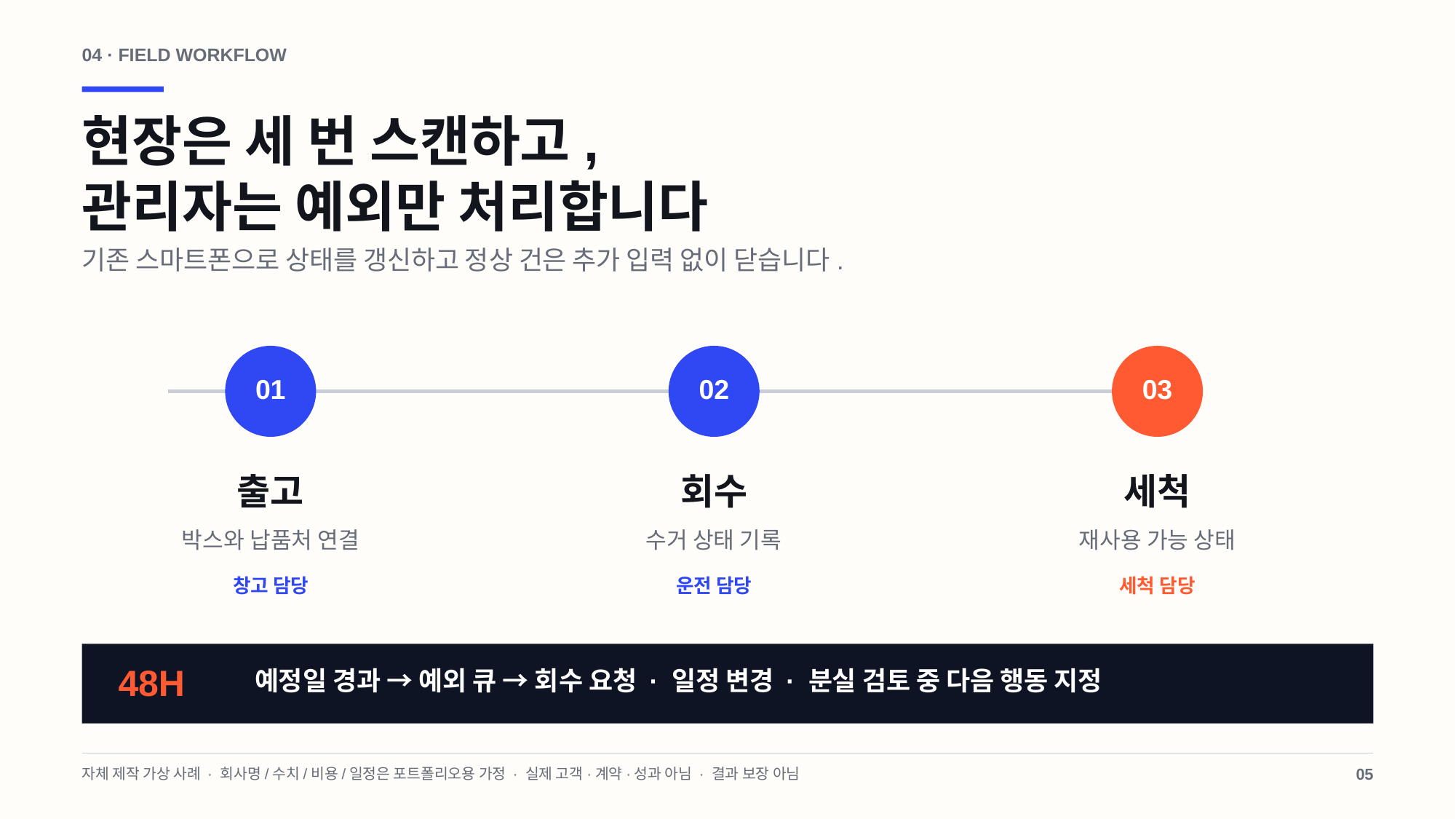

04 · FIELD WORKFLOW

현장은 세 번 스캔하고,
관리자는 예외만 처리합니다
기존 스마트폰으로 상태를 갱신하고 정상 건은 추가 입력 없이 닫습니다.

01
02
03
출고
회수
세척
박스와 납품처 연결
수거 상태 기록
재사용 가능 상태
창고 담당
운전 담당
세척 담당

48H
예정일 경과 → 예외 큐 → 회수 요청 · 일정 변경 · 분실 검토 중 다음 행동 지정
자체 제작 가상 사례 · 회사명/수치/비용/일정은 포트폴리오용 가정 · 실제 고객·계약·성과 아님 · 결과 보장 아님
05